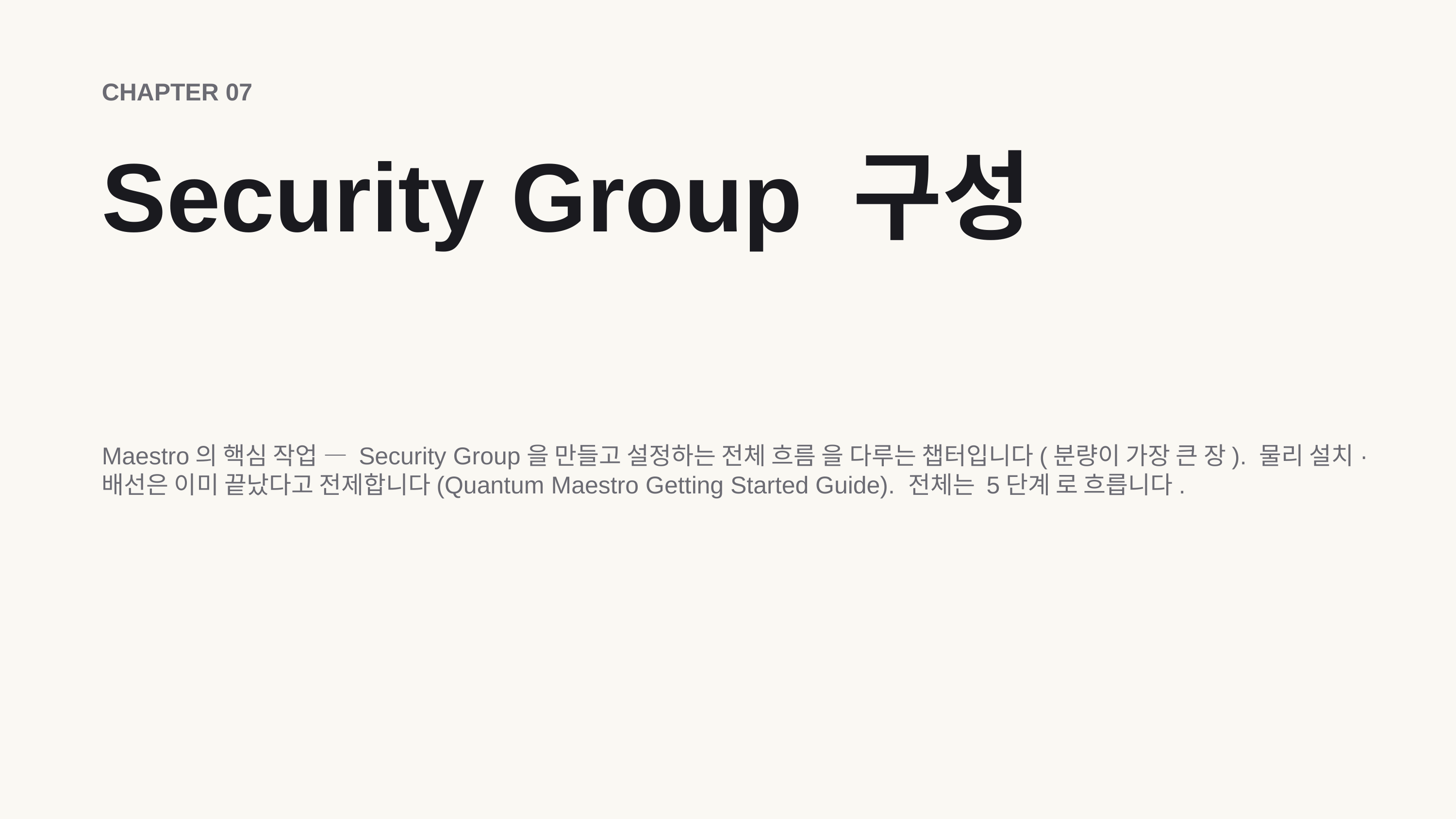

CHAPTER 07
Security Group 구성
Maestro의 핵심 작업 — Security Group을 만들고 설정하는 전체 흐름 을 다루는 챕터입니다(분량이 가장 큰 장). 물리 설치·배선은 이미 끝났다고 전제합니다(Quantum Maestro Getting Started Guide). 전체는 5단계 로 흐릅니다.